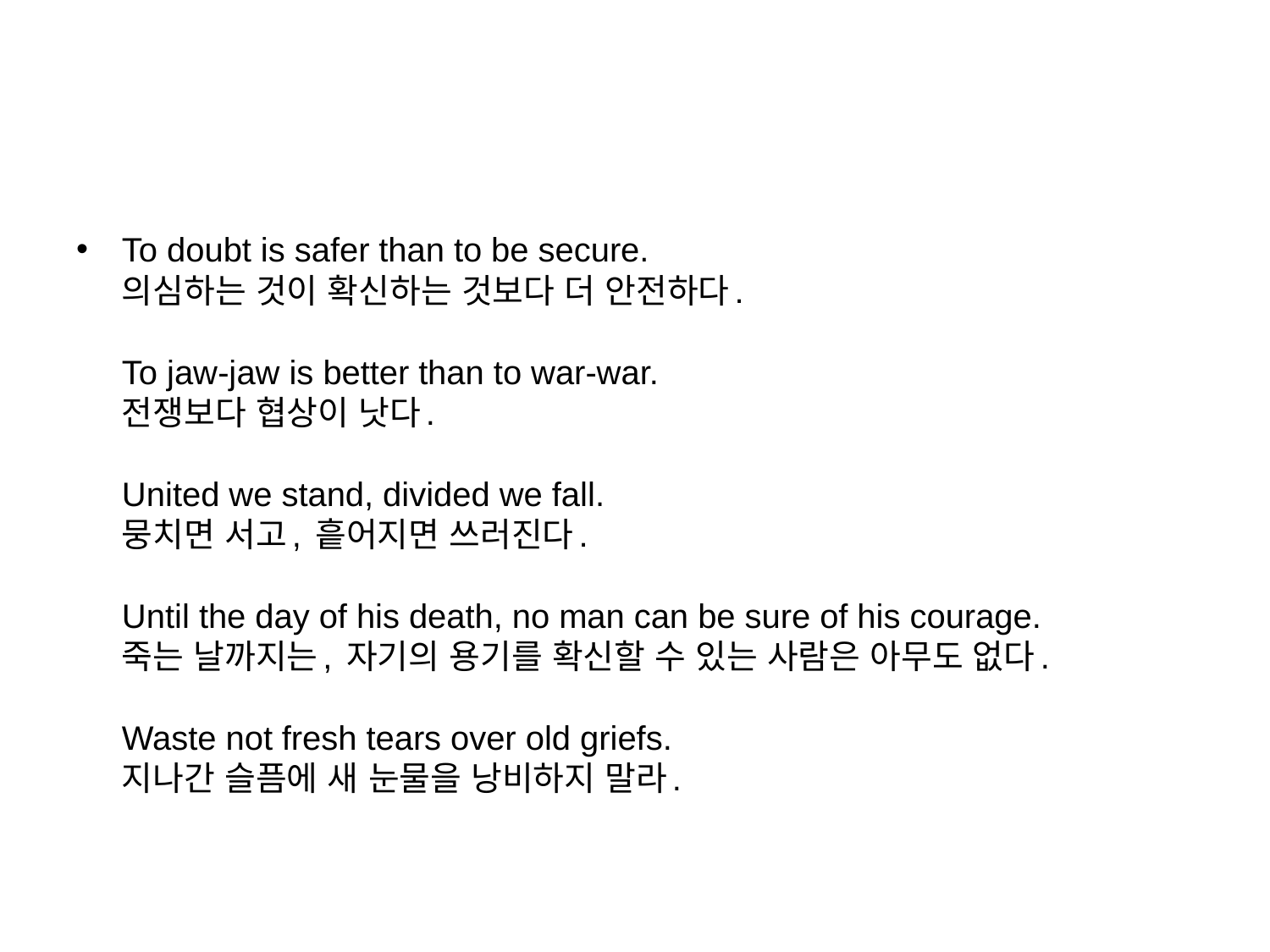

#
To doubt is safer than to be secure.
의심하는 것이 확신하는 것보다 더 안전하다.
To jaw-jaw is better than to war-war.
전쟁보다 협상이 낫다.
United we stand, divided we fall.
뭉치면 서고, 흩어지면 쓰러진다.
Until the day of his death, no man can be sure of his courage.
죽는 날까지는, 자기의 용기를 확신할 수 있는 사람은 아무도 없다.
Waste not fresh tears over old griefs.
지나간 슬픔에 새 눈물을 낭비하지 말라.